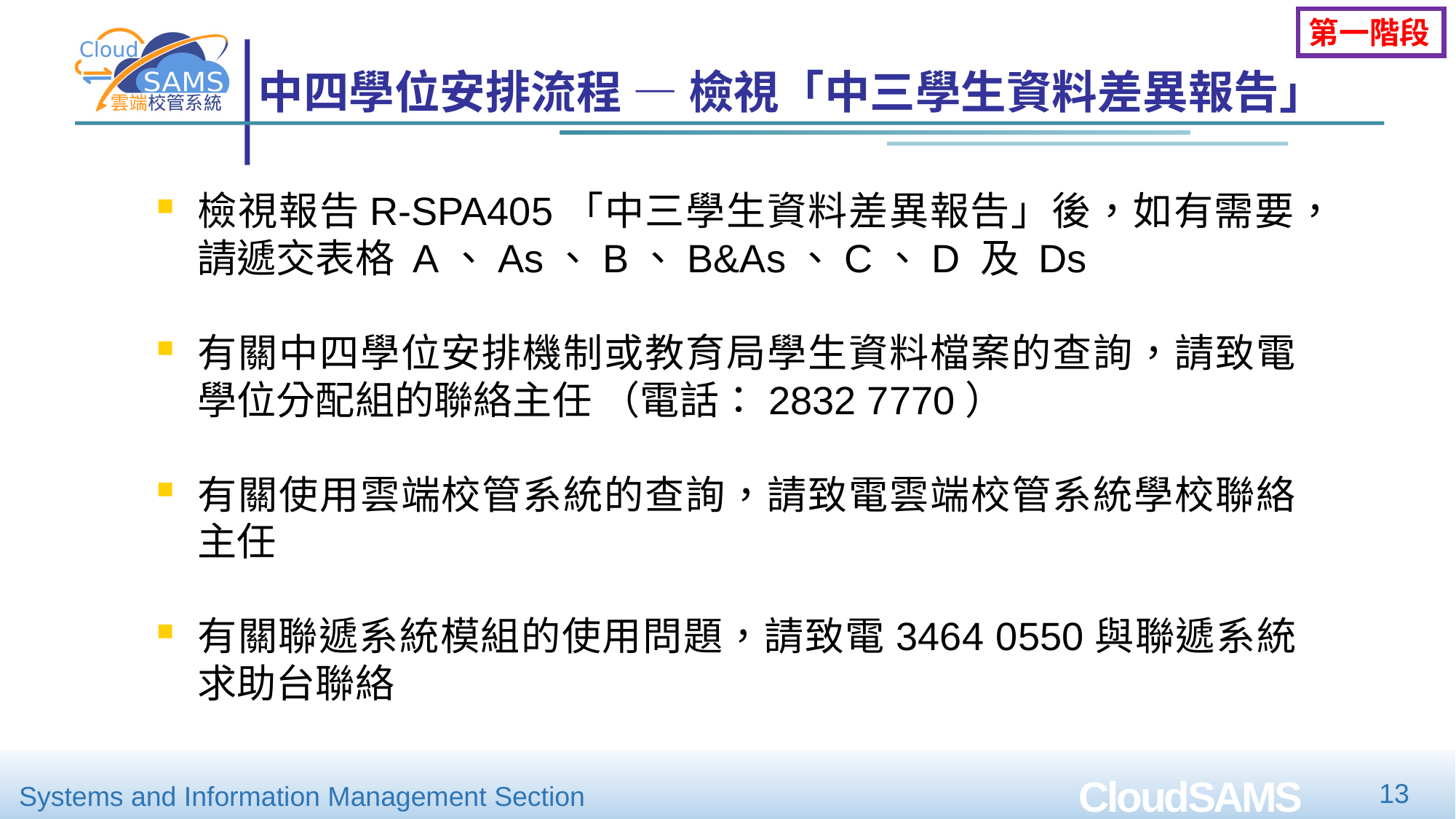

第一階段
# 中四學位安排流程 — 檢視「中三學生資料差異報告」
檢視報告R-SPA405「中三學生資料差異報告」後，如有需要，請遞交表格 A、As、B、B&As、C、D 及 Ds

有關中四學位安排機制或教育局學生資料檔案的查詢，請致電學位分配組的聯絡主任 （電話：2832 7770）

有關使用雲端校管系統的查詢，請致電雲端校管系統學校聯絡主任

有關聯遞系統模組的使用問題，請致電3464 0550與聯遞系統求助台聯絡
13